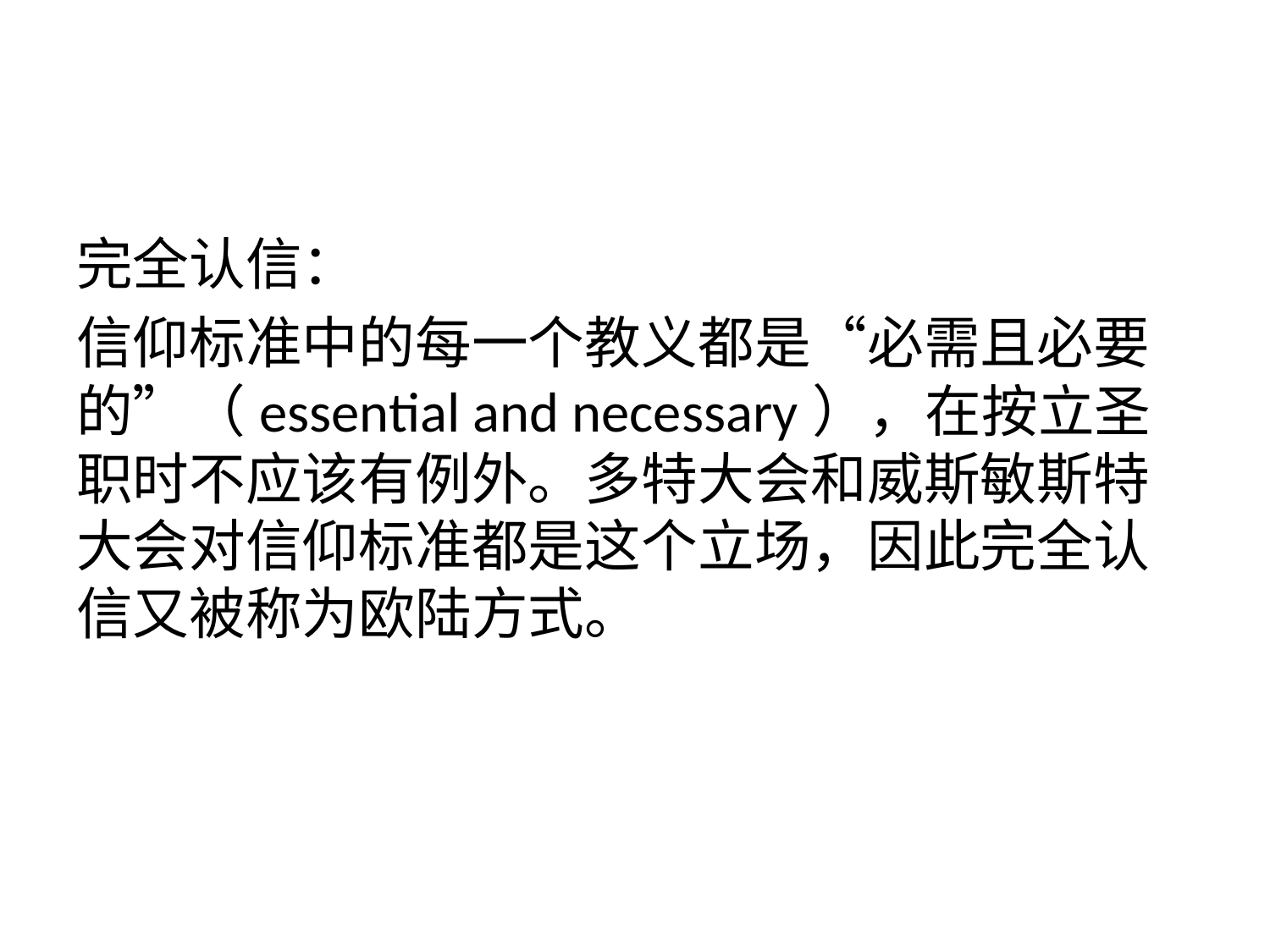

#
完全认信：
信仰标准中的每一个教义都是“必需且必要的”（essential and necessary），在按立圣职时不应该有例外。多特大会和威斯敏斯特大会对信仰标准都是这个立场，因此完全认信又被称为欧陆方式。